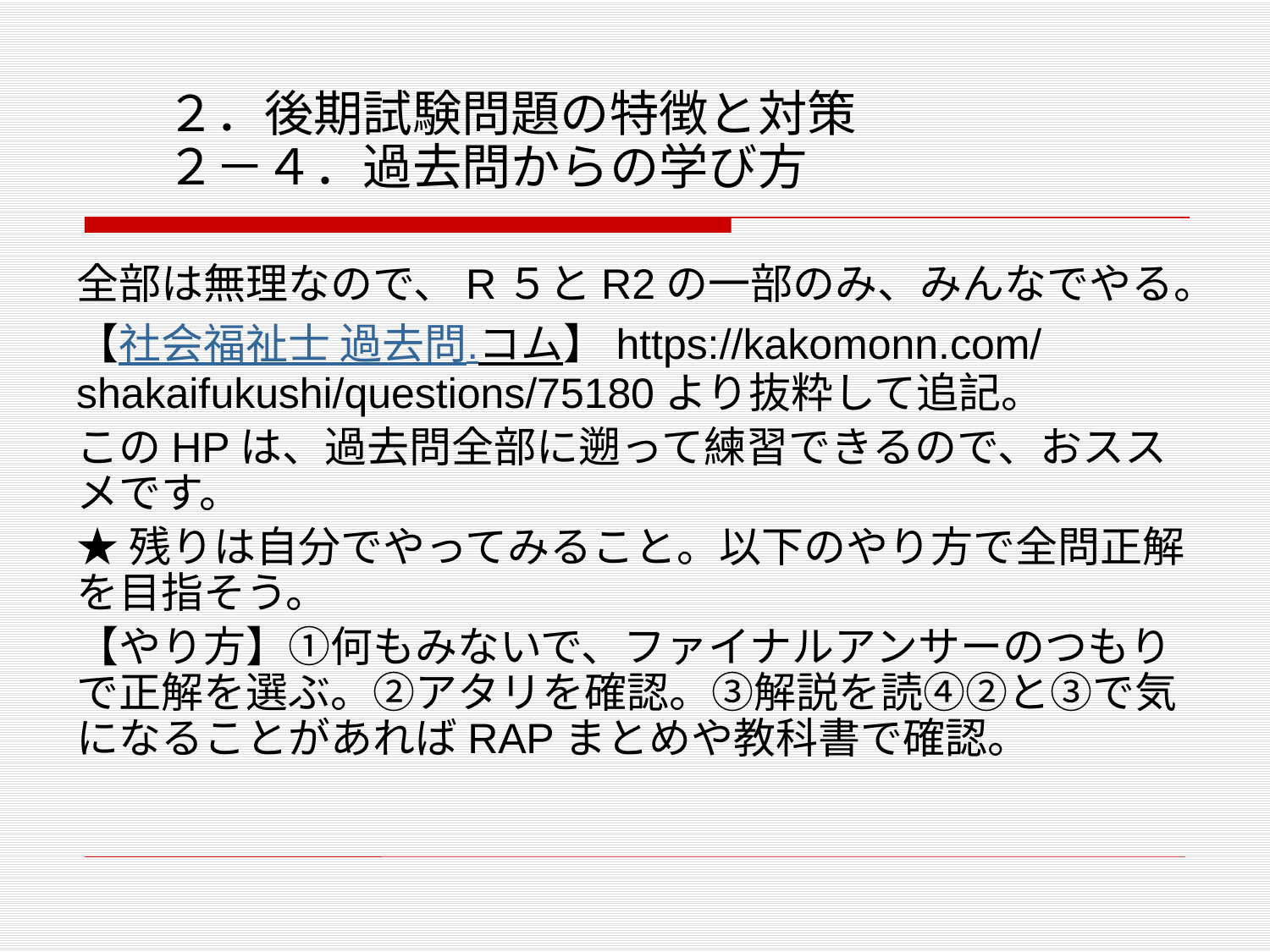

# ２．後期試験問題の特徴と対策 ２－４．過去問からの学び方
全部は無理なので、R５とR2の一部のみ、みんなでやる。
【社会福祉士 過去問.コム】https://kakomonn.com/shakaifukushi/questions/75180より抜粋して追記。
このHPは、過去問全部に遡って練習できるので、おススメです。
★残りは自分でやってみること。以下のやり方で全問正解を目指そう。
【やり方】①何もみないで、ファイナルアンサーのつもりで正解を選ぶ。②アタリを確認。③解説を読④②と③で気になることがあればRAPまとめや教科書で確認。